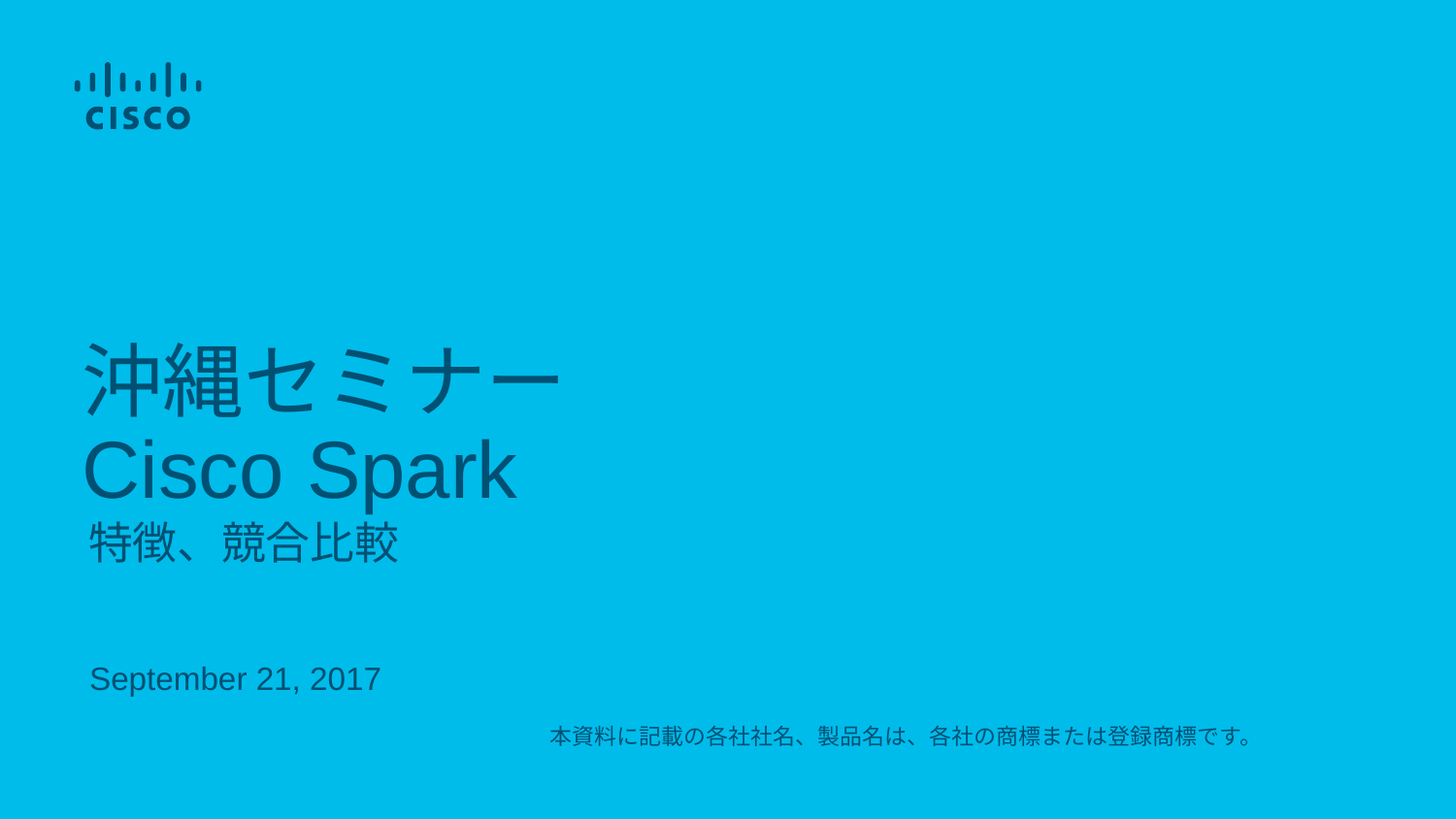

# 沖縄セミナー Cisco Spark
特徴、競合比較

September 21, 2017

本資料に記載の各社社名、製品名は、各社の商標または登録商標です。